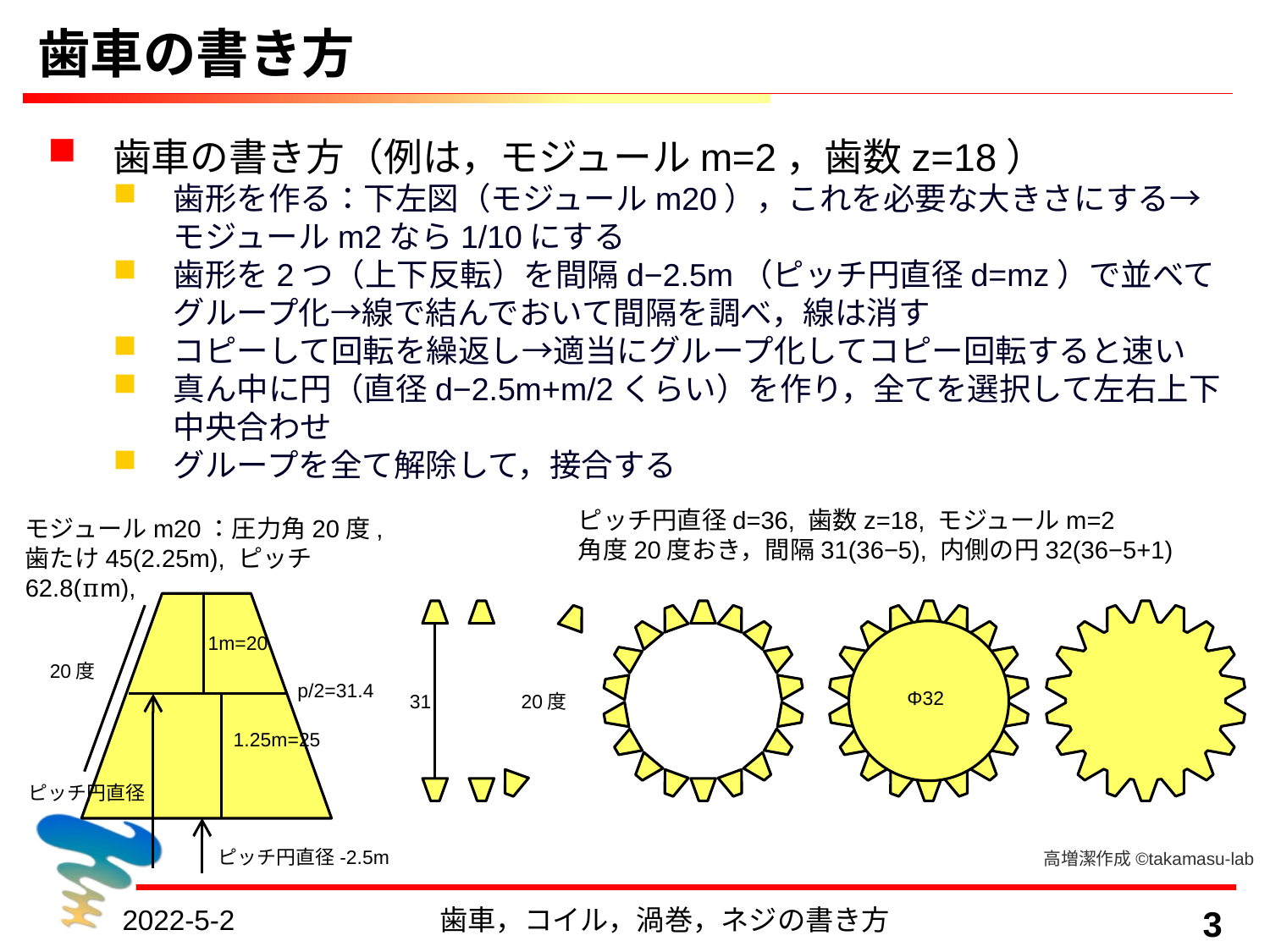

# 歯車の書き方
歯車の書き方（例は，モジュールm=2，歯数z=18）
歯形を作る：下左図（モジュールm20），これを必要な大きさにする→モジュールm2なら1/10にする
歯形を2つ（上下反転）を間隔d−2.5m（ピッチ円直径d=mz）で並べてグループ化→線で結んでおいて間隔を調べ，線は消す
コピーして回転を繰返し→適当にグループ化してコピー回転すると速い
真ん中に円（直径d−2.5m+m/2くらい）を作り，全てを選択して左右上下中央合わせ
グループを全て解除して，接合する
ピッチ円直径d=36, 歯数z=18, モジュールm=2
角度20度おき，間隔31(36−5), 内側の円32(36−5+1)
モジュールm20：圧力角20度, 歯たけ45(2.25m), ピッチ62.8(πm),

1m=20
20度
p/2=31.4
1.25m=25
ピッチ円直径
ピッチ円直径-2.5m

Φ32
31
20度
高増潔作成©takamasu-lab
2022-5-2
歯車，コイル，渦巻，ネジの書き方
3